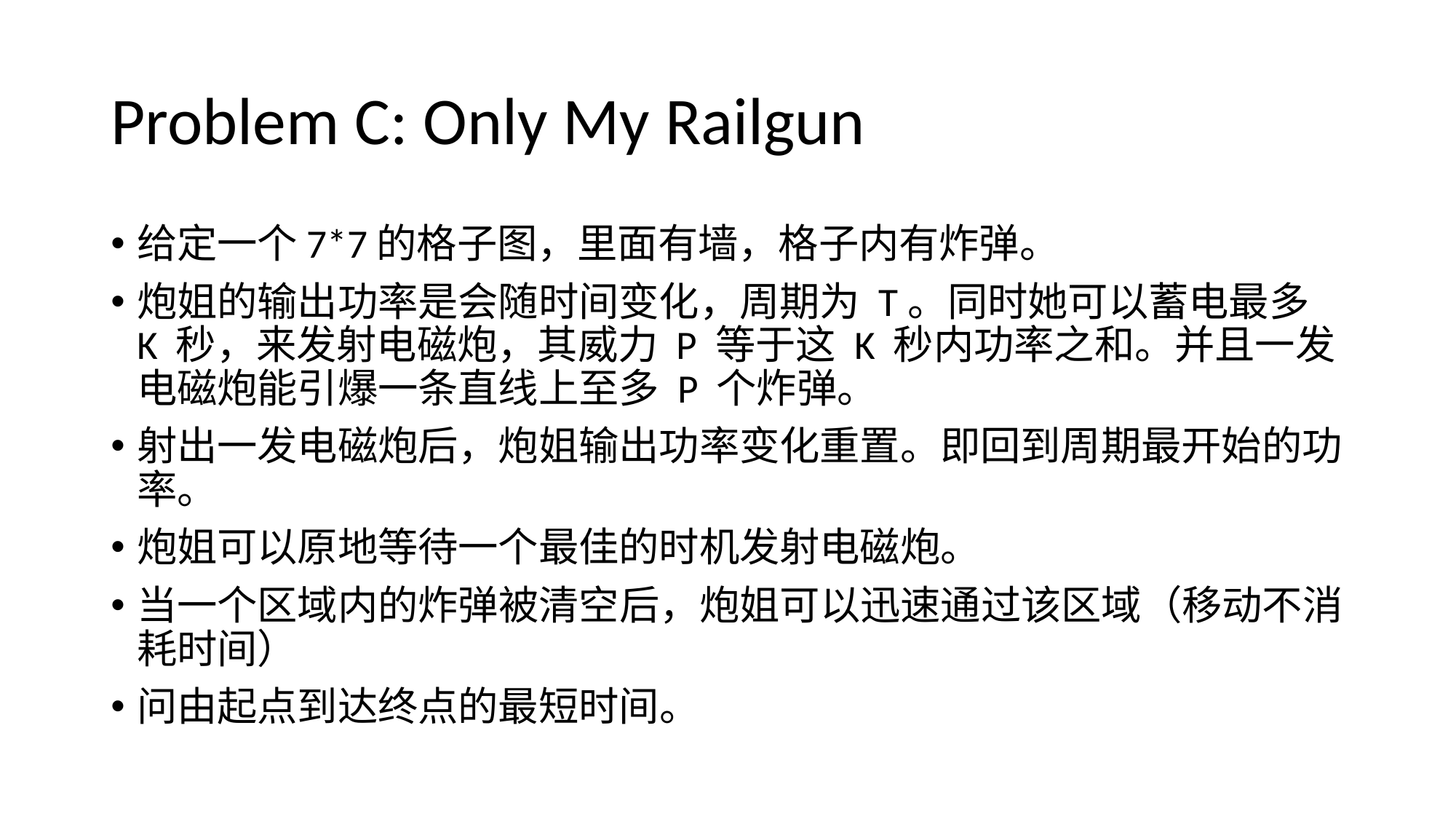

# Problem C: Only My Railgun
给定一个7*7的格子图，里面有墙，格子内有炸弹。
炮姐的输出功率是会随时间变化，周期为 T。同时她可以蓄电最多 K 秒，来发射电磁炮，其威力 P 等于这 K 秒内功率之和。并且一发电磁炮能引爆一条直线上至多 P 个炸弹。
射出一发电磁炮后，炮姐输出功率变化重置。即回到周期最开始的功率。
炮姐可以原地等待一个最佳的时机发射电磁炮。
当一个区域内的炸弹被清空后，炮姐可以迅速通过该区域（移动不消耗时间）
问由起点到达终点的最短时间。